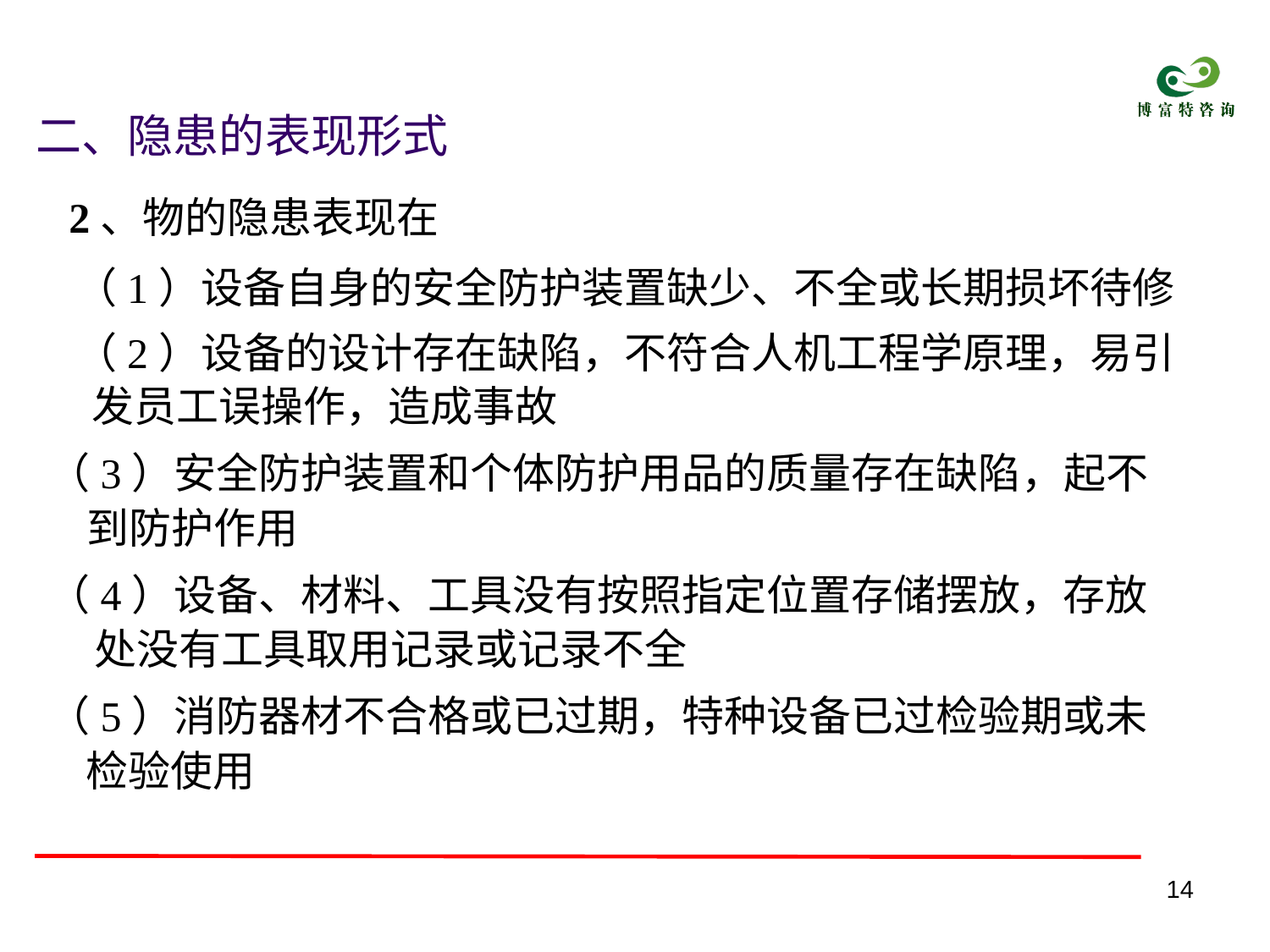

二、隐患的表现形式
2、物的隐患表现在
（1）设备自身的安全防护装置缺少、不全或长期损坏待修

（2）设备的设计存在缺陷，不符合人机工程学原理，易引
发员工误操作，造成事故
（3）安全防护装置和个体防护用品的质量存在缺陷，起不
到防护作用
（4）设备、材料、工具没有按照指定位置存储摆放，存放
处没有工具取用记录或记录不全
（5）消防器材不合格或已过期，特种设备已过检验期或未
检验使用